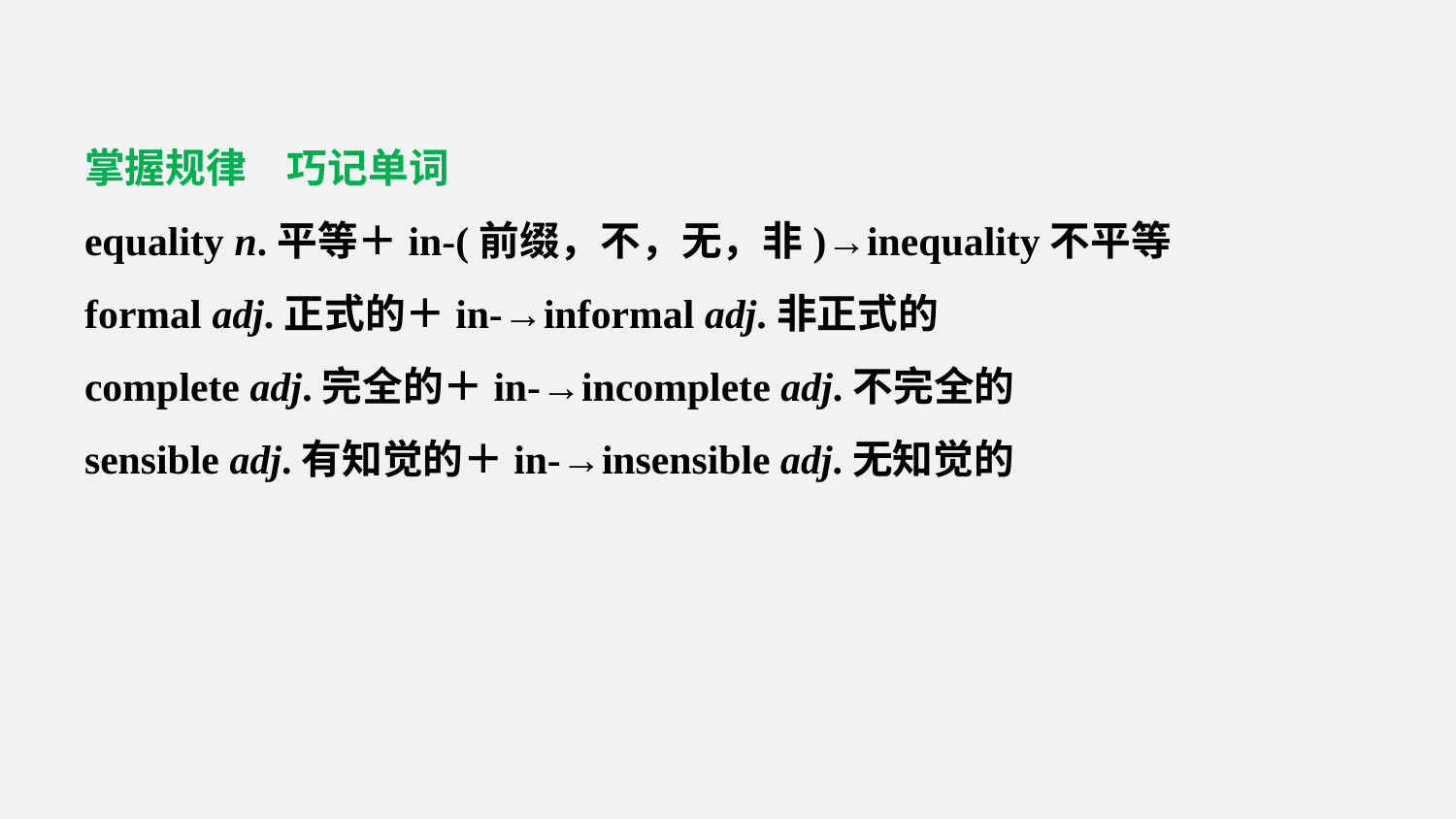

掌握规律　巧记单词
equality n.平等＋in-(前缀，不，无，非)→inequality不平等
formal adj.正式的＋in-→informal adj.非正式的
complete adj.完全的＋in-→incomplete adj.不完全的
sensible adj.有知觉的＋in-→insensible adj.无知觉的